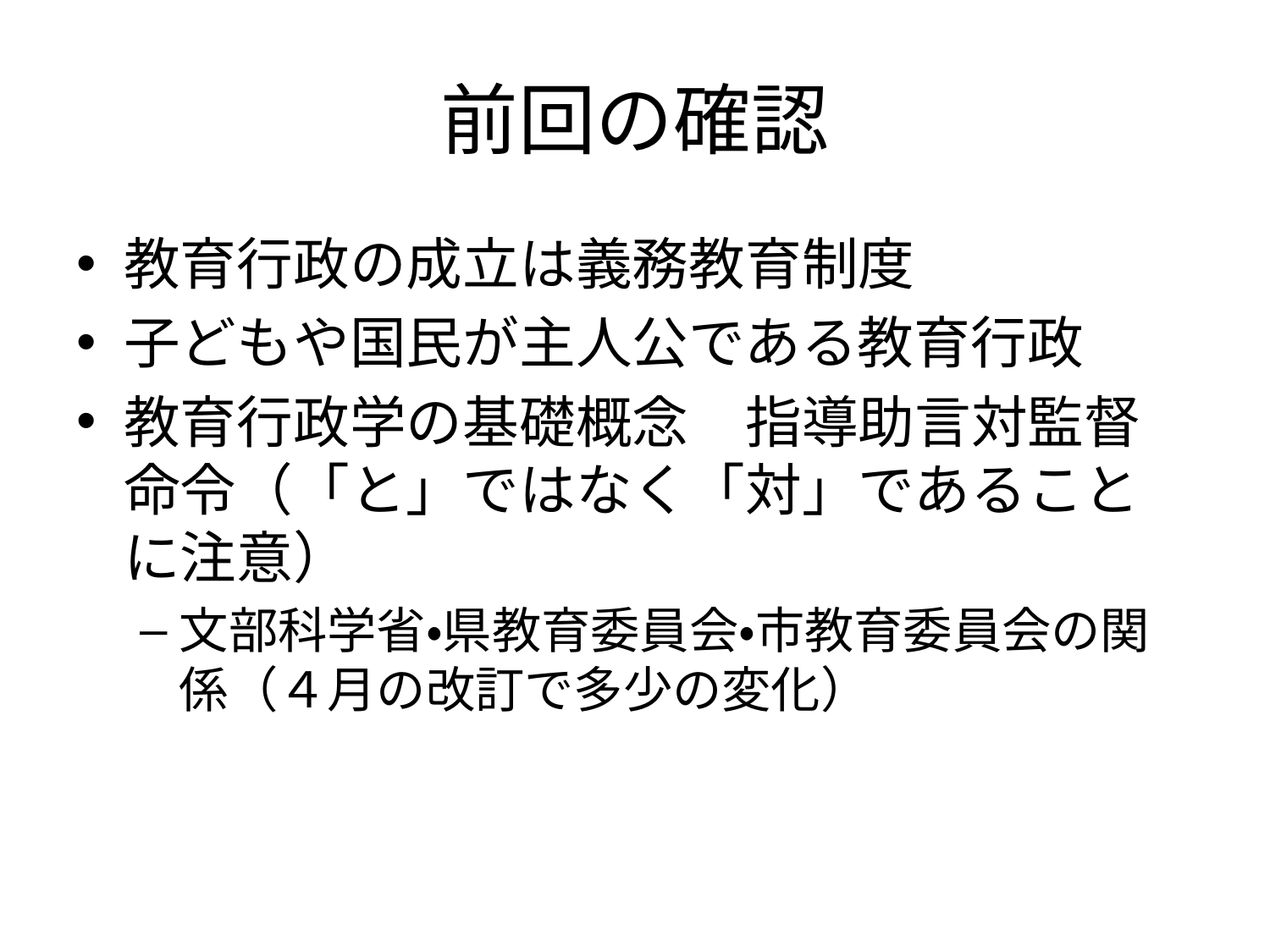

# 前回の確認
教育行政の成立は義務教育制度
子どもや国民が主人公である教育行政
教育行政学の基礎概念　指導助言対監督命令（「と」ではなく「対」であることに注意）
文部科学省・県教育委員会・市教育委員会の関係（４月の改訂で多少の変化）